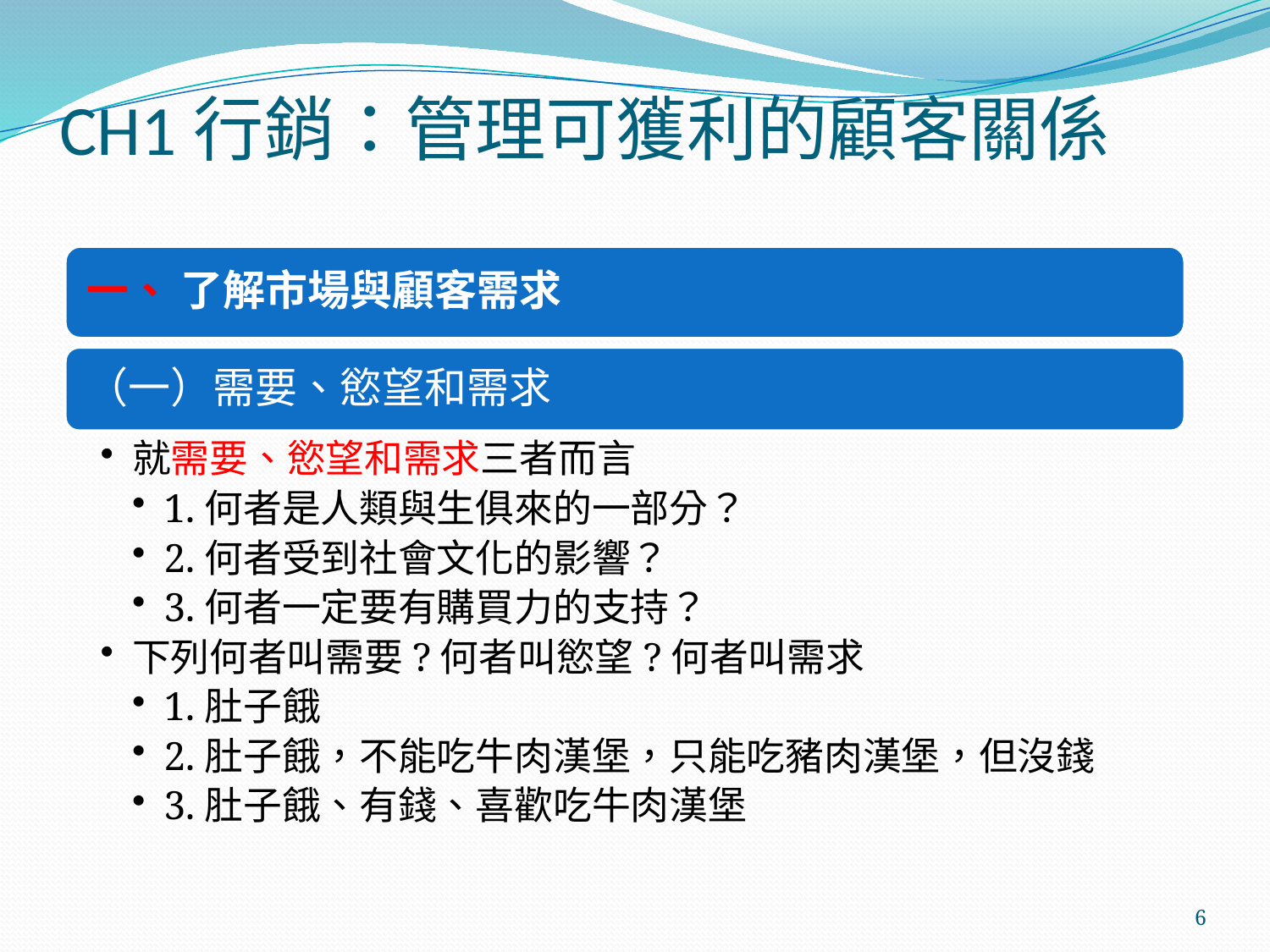

# CH1行銷：管理可獲利的顧客關係
一、 了解市場與顧客需求
（一）需要、慾望和需求
就需要、慾望和需求三者而言
1.何者是人類與生俱來的一部分？
2.何者受到社會文化的影響？
3.何者一定要有購買力的支持？
下列何者叫需要?何者叫慾望?何者叫需求
1.肚子餓
2.肚子餓，不能吃牛肉漢堡，只能吃豬肉漢堡，但沒錢
3.肚子餓、有錢、喜歡吃牛肉漢堡
6